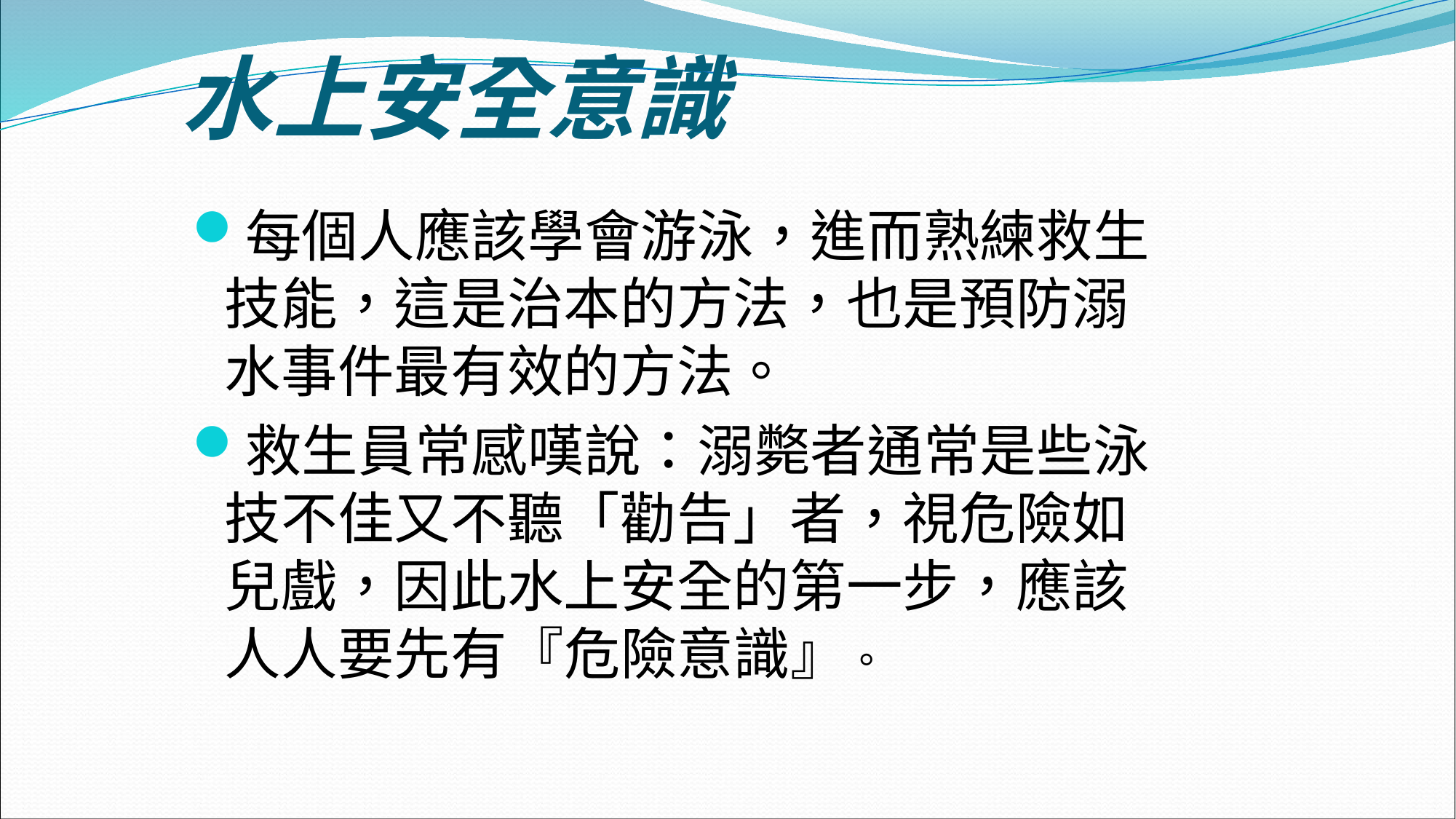

水上安全意識
每個人應該學會游泳，進而熟練救生技能，這是治本的方法，也是預防溺水事件最有效的方法。
救生員常感嘆說：溺斃者通常是些泳技不佳又不聽「勸告」者，視危險如兒戲，因此水上安全的第一步，應該人人要先有『危險意識』。